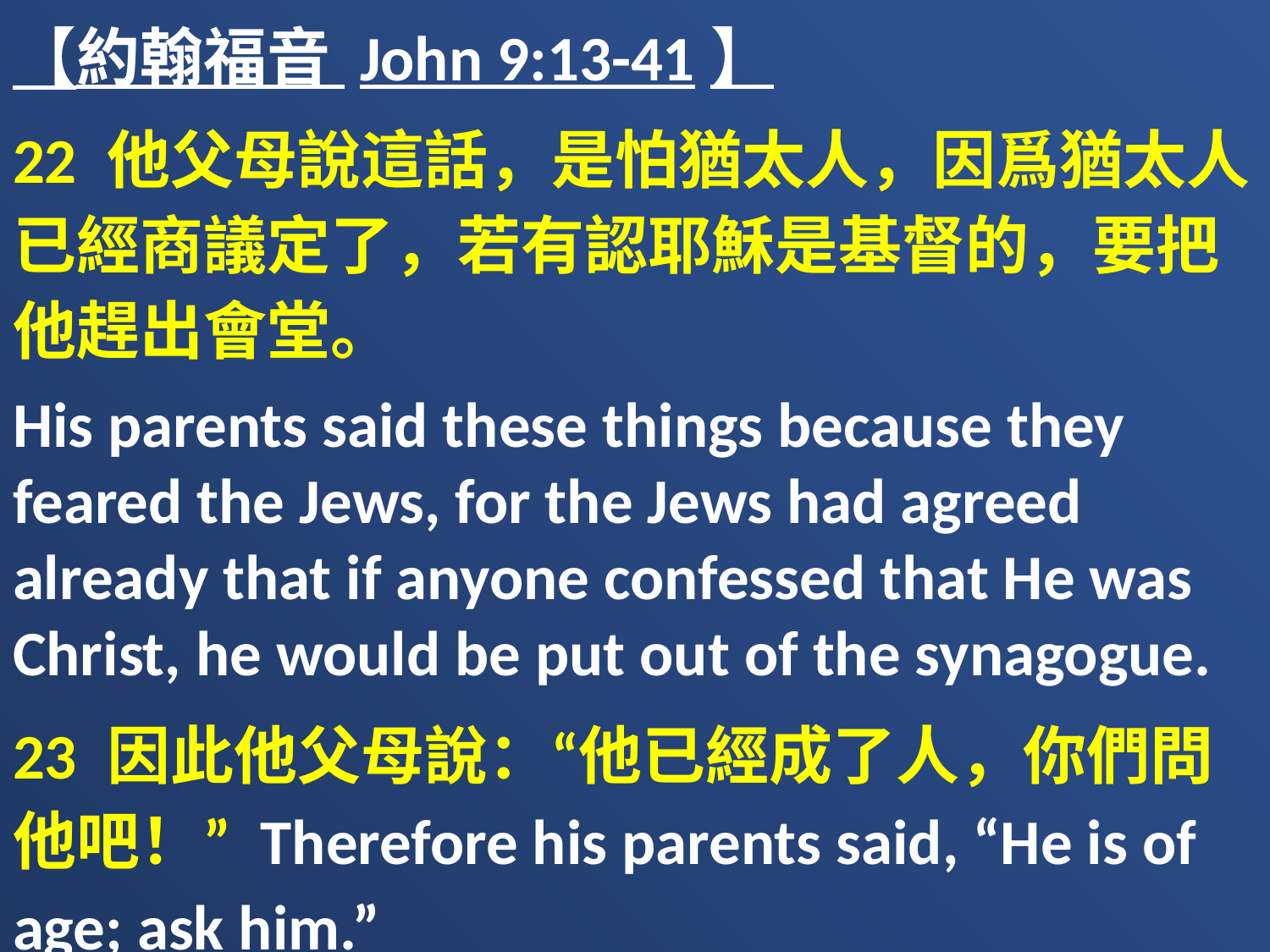

【約翰福音 John 9:13-41】
22 他父母說這話，是怕猶太人，因爲猶太人已經商議定了，若有認耶穌是基督的，要把他趕出會堂。
His parents said these things because they feared the Jews, for the Jews had agreed already that if anyone confessed that He was Christ, he would be put out of the synagogue.
23 因此他父母說：“他已經成了人，你們問他吧！” Therefore his parents said, “He is of age; ask him.”